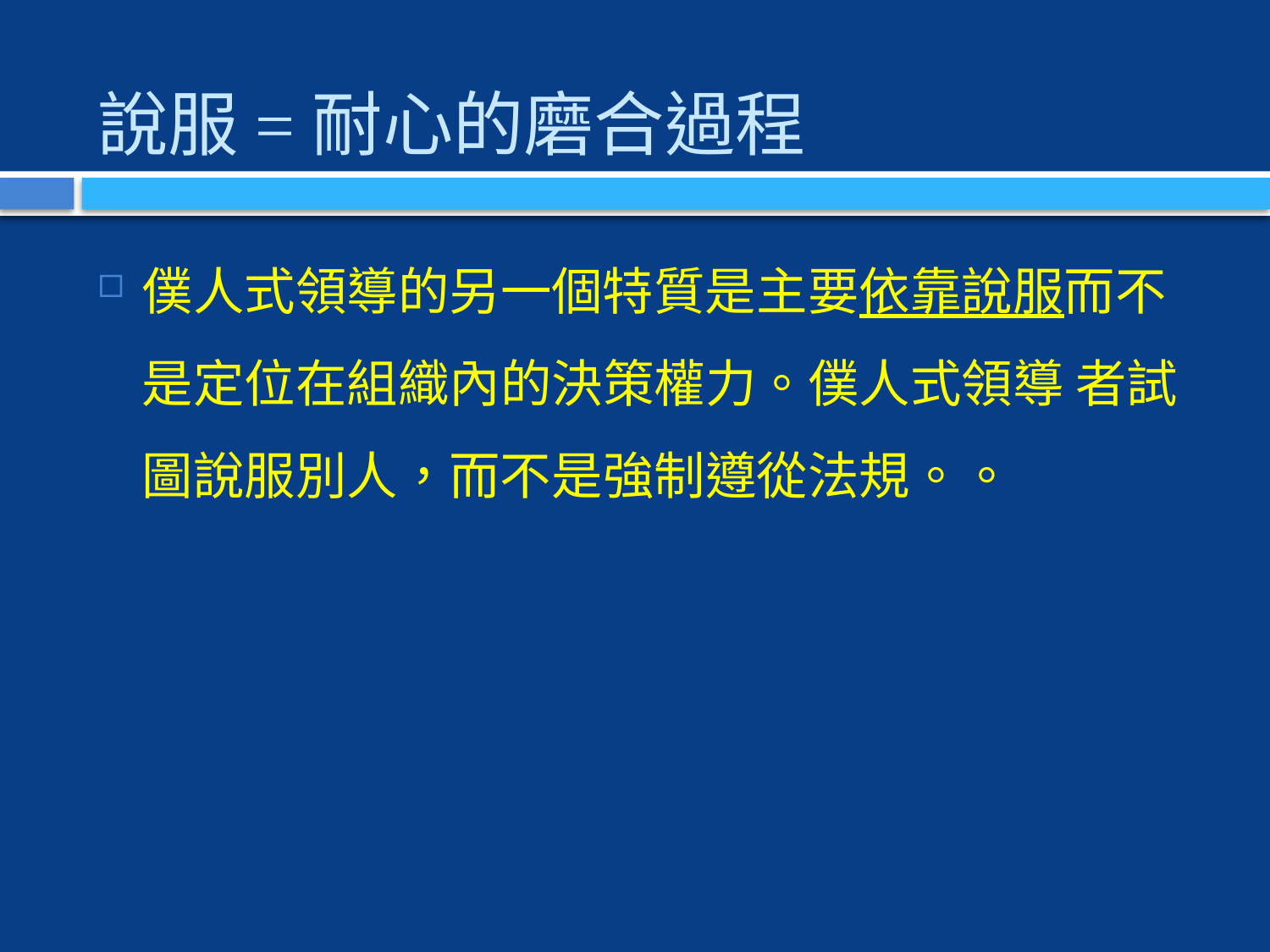

# 說服=耐心的磨合過程
僕人式領導的另一個特質是主要依靠說服而不是定位在組織內的決策權力。僕人式領導 者試圖說服別人，而不是強制遵從法規。。